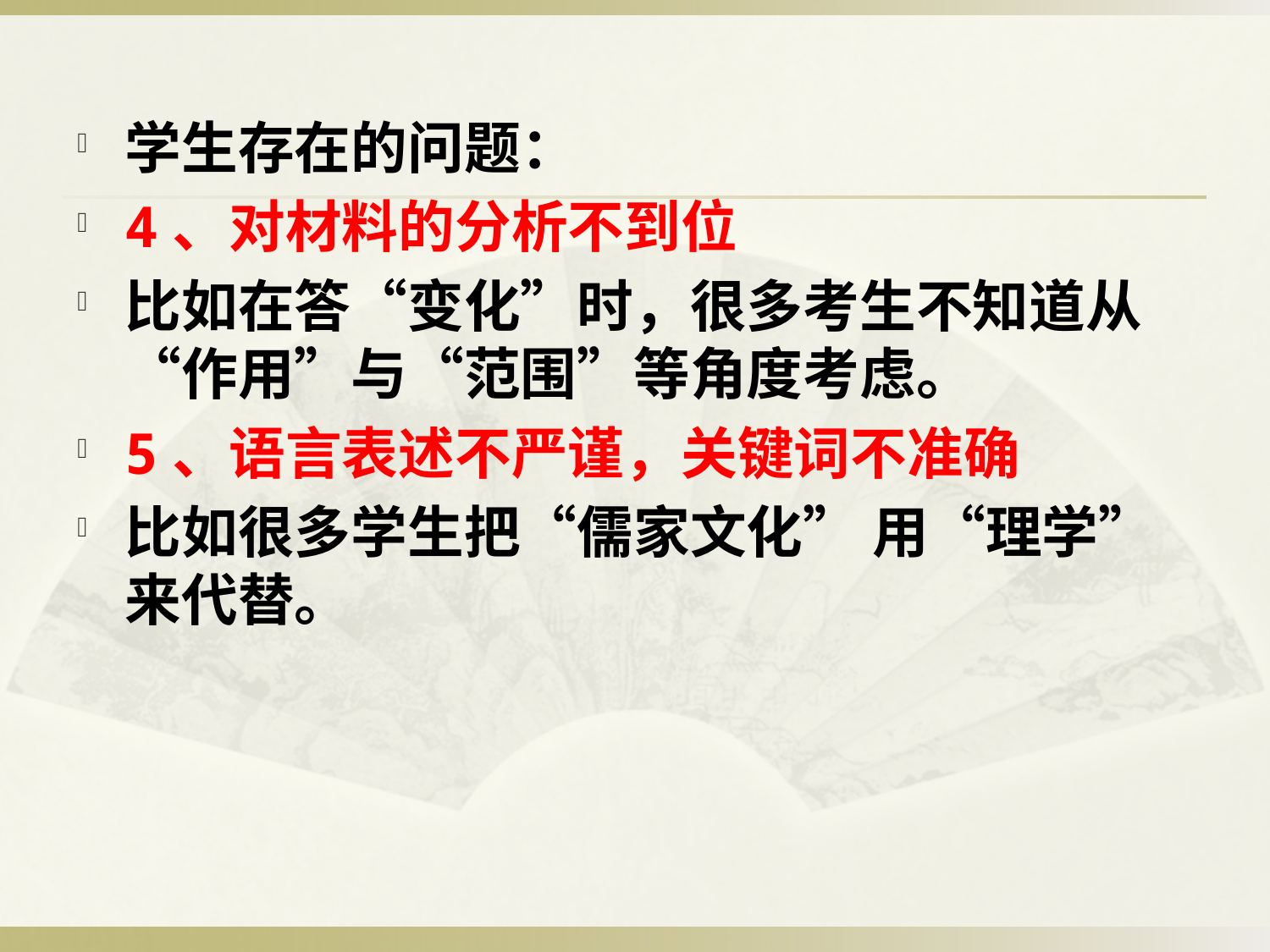

学生存在的问题：
4、对材料的分析不到位
比如在答“变化”时，很多考生不知道从“作用”与“范围”等角度考虑。
5、语言表述不严谨，关键词不准确
比如很多学生把“儒家文化” 用“理学” 来代替。